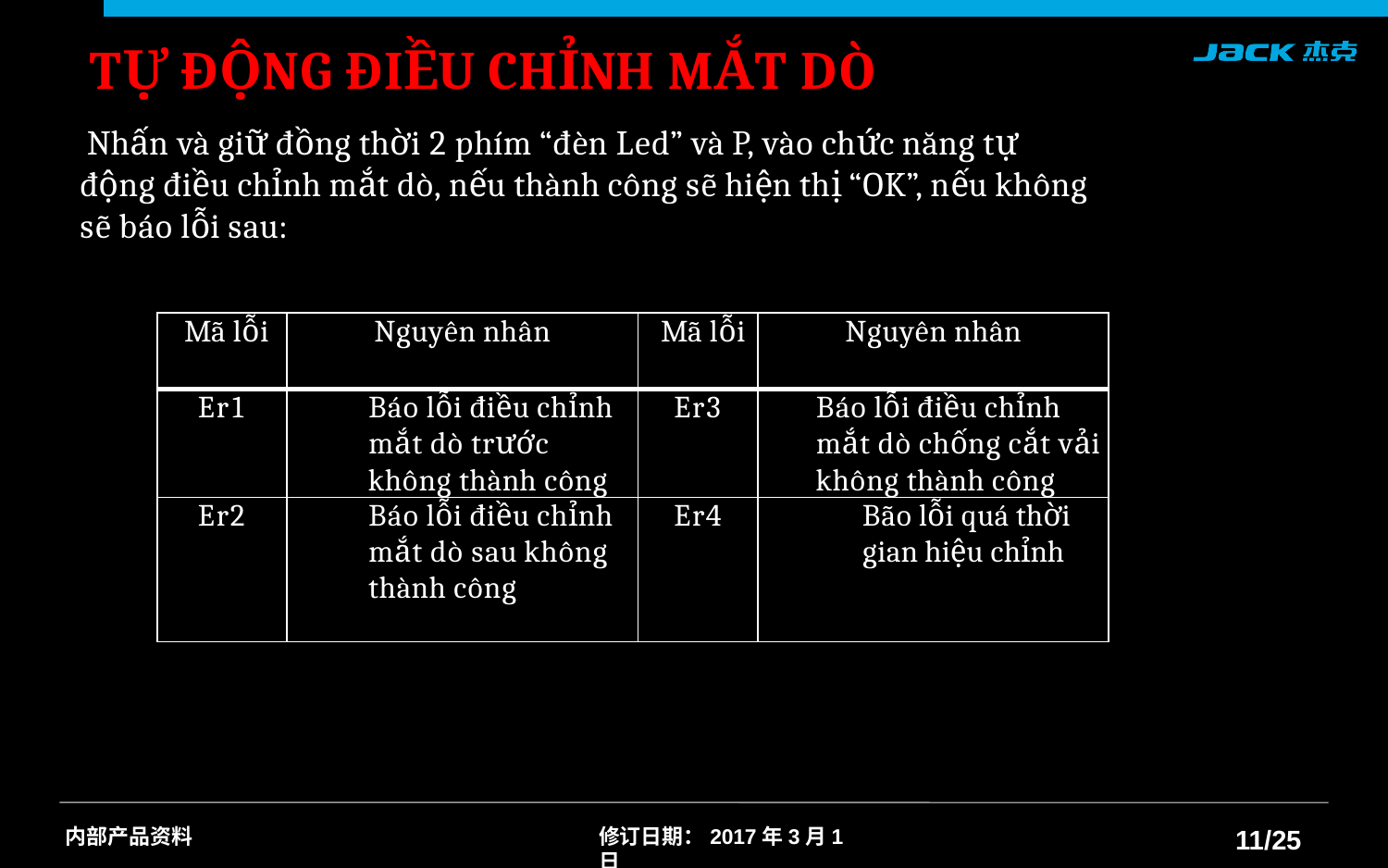

TỰ ĐỘNG ĐIỀU CHỈNH MẮT DÒ
 Nhấn và giữ đồng thời 2 phím “đèn Led” và P, vào chức năng tự động điều chỉnh mắt dò, nếu thành công sẽ hiện thị “OK”, nếu không sẽ báo lỗi sau:
| Mã lỗi | Nguyên nhân | Mã lỗi | Nguyên nhân |
| --- | --- | --- | --- |
| Er1 | Báo lỗi điều chỉnh mắt dò trước không thành công | Er3 | Báo lỗi điều chỉnh mắt dò chống cắt vải không thành công |
| Er2 | Báo lỗi điều chỉnh mắt dò sau không thành công | Er4 | Bão lỗi quá thời gian hiệu chỉnh |

11/25
内部产品资料
修订日期：2017年3月1日